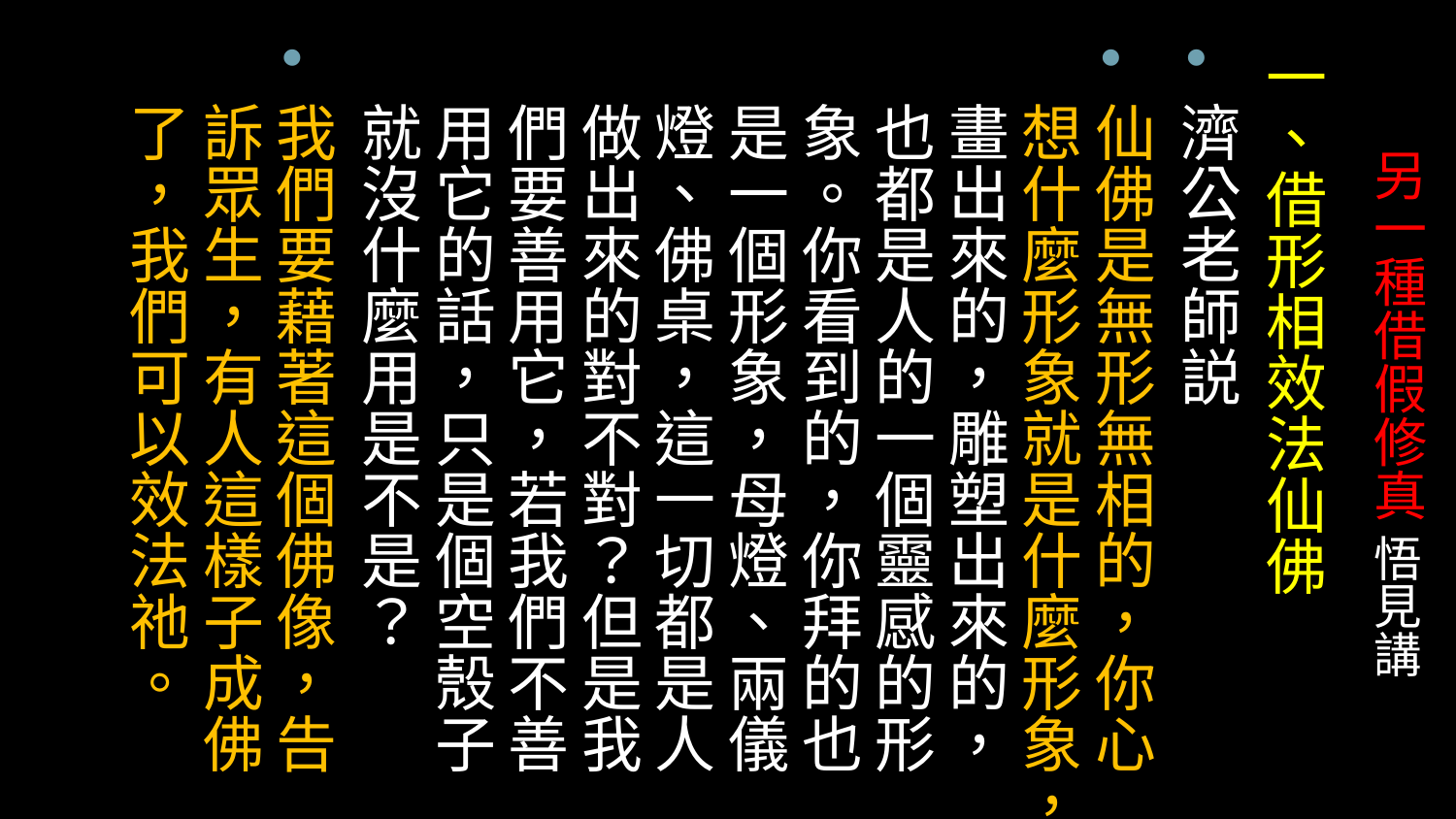

一、借形相效法仙佛
濟公老師説
仙佛是無形無相的，你心想什麼形象就是什麼形象，畫出來的，雕塑出來的，也都是人的一個靈感的形象。你看到的，你拜的也是一個形象，母燈、兩儀燈、佛桌，這一切都是人做出來的對不對？但是我們要善用它，若我們不善用它的話，只是個空殼子就沒什麼用是不是？
我們要藉著這個佛像，告訴眾生，有人這樣子成佛了，我們可以效法祂。

# 另一種借假修真 悟見講